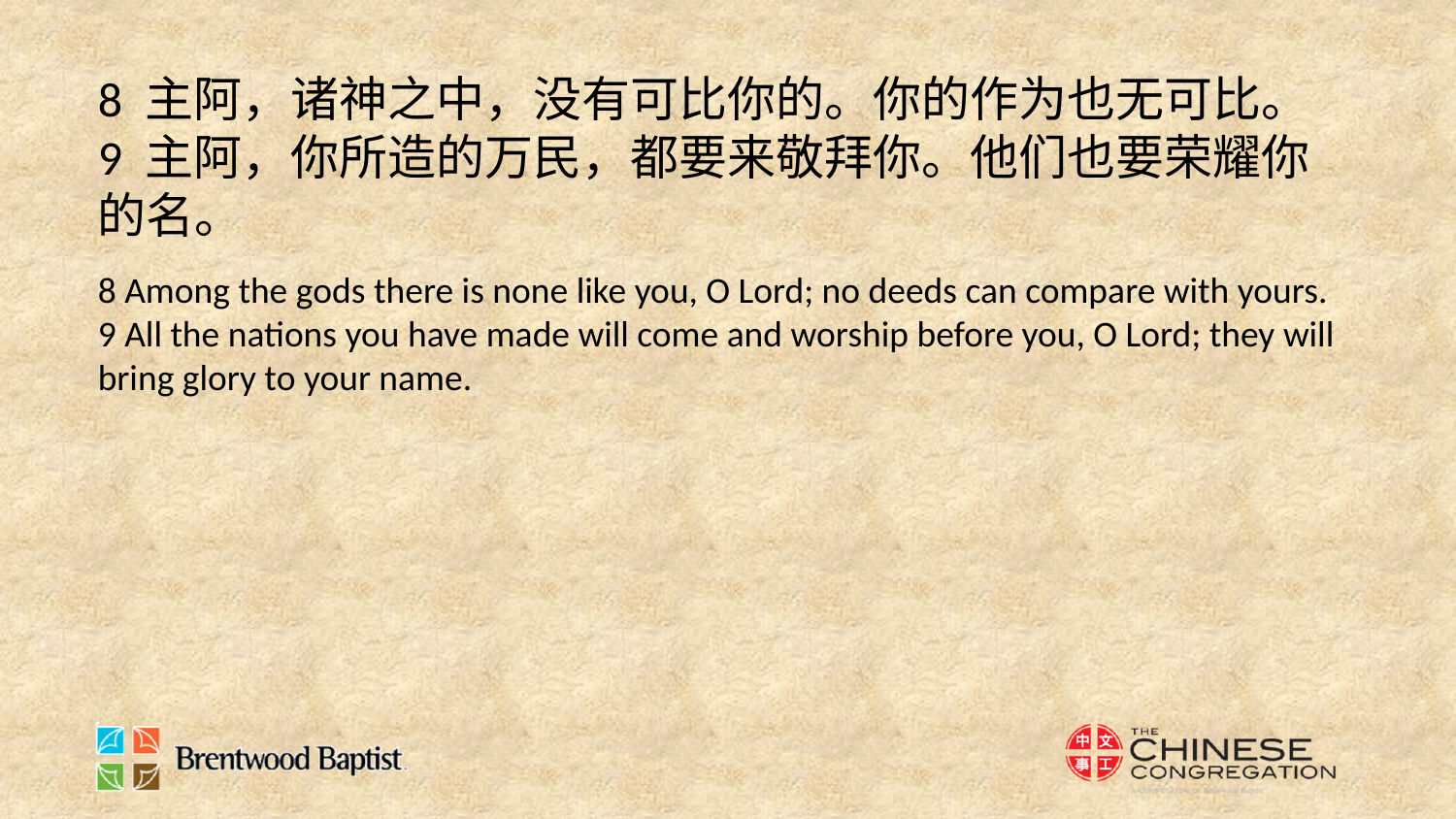

8 主阿，诸神之中，没有可比你的。你的作为也无可比。
9 主阿，你所造的万民，都要来敬拜你。他们也要荣耀你的名。

8 Among the gods there is none like you, O Lord; no deeds can compare with yours.
9 All the nations you have made will come and worship before you, O Lord; they will bring glory to your name.